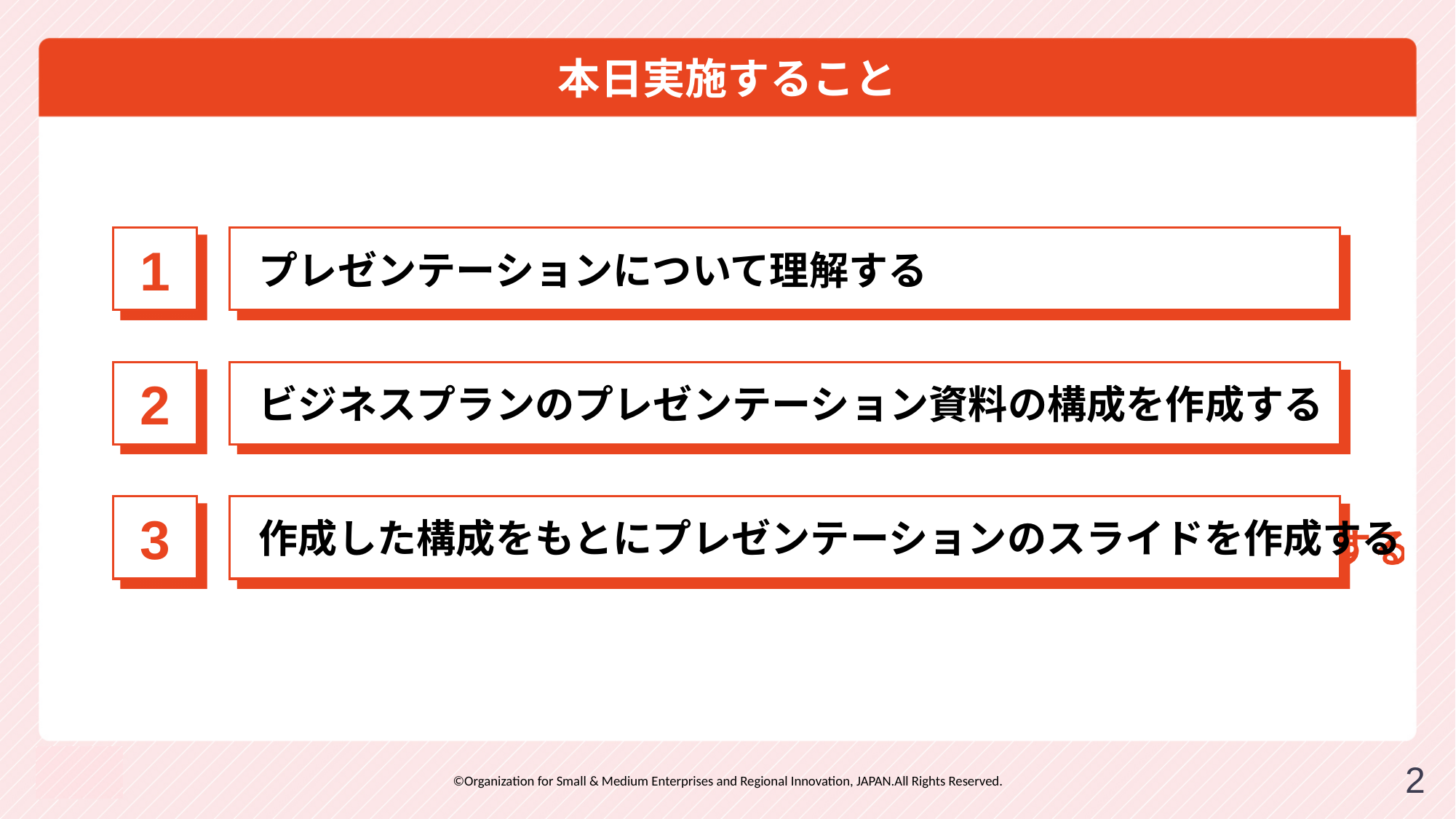

# 本日実施すること
1
 プレゼンテーションについて理解する
2
 ビジネスプランのプレゼンテーション資料の構成を作成する
3
 作成した構成をもとにプレゼンテーションのスライドを作成する